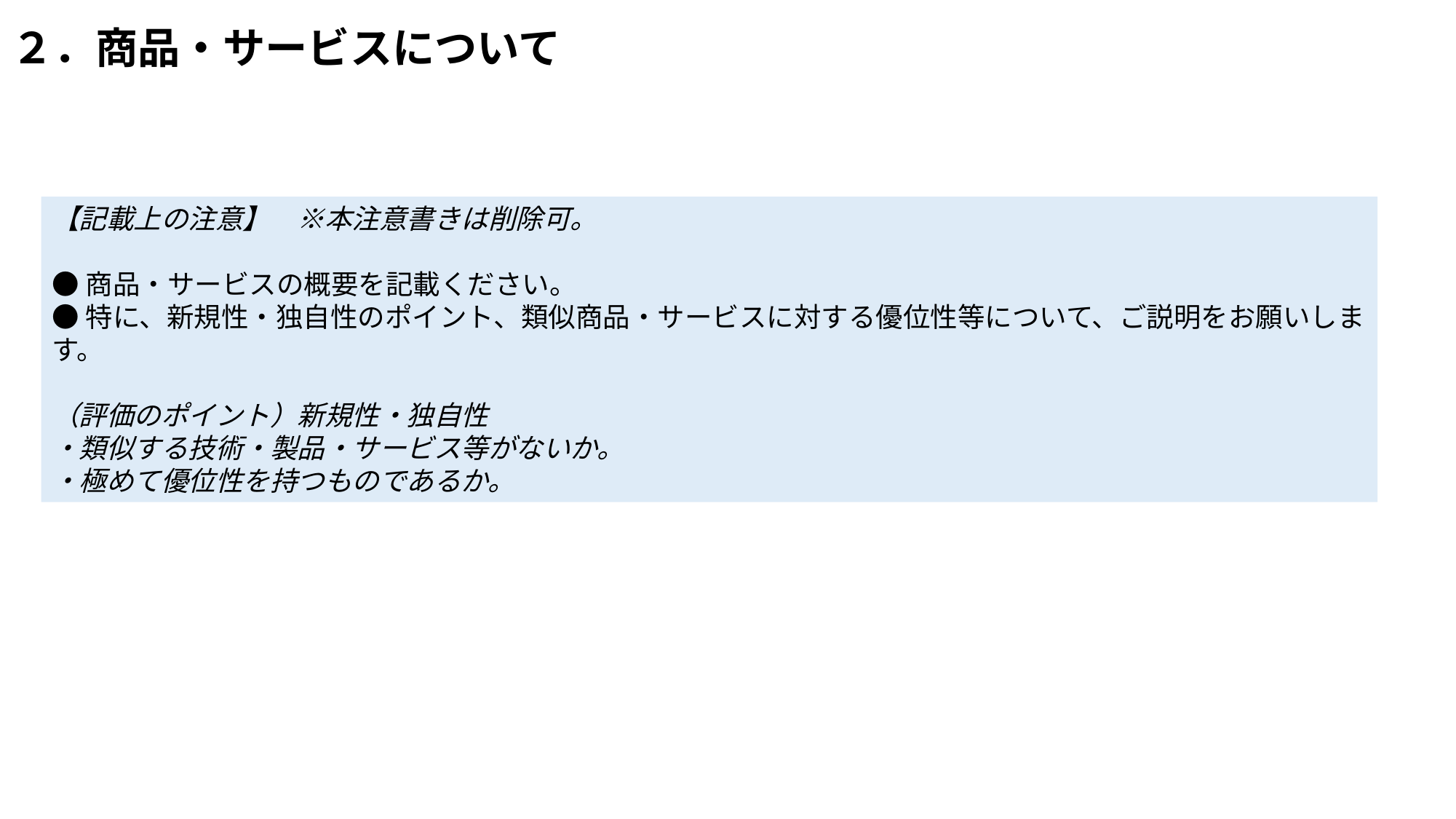

# ２．商品・サービスについて
【記載上の注意】　※本注意書きは削除可。

●商品・サービスの概要を記載ください。
●特に、新規性・独自性のポイント、類似商品・サービスに対する優位性等について、ご説明をお願いします。

（評価のポイント）新規性・独自性
・類似する技術・製品・サービス等がないか。
・極めて優位性を持つものであるか。